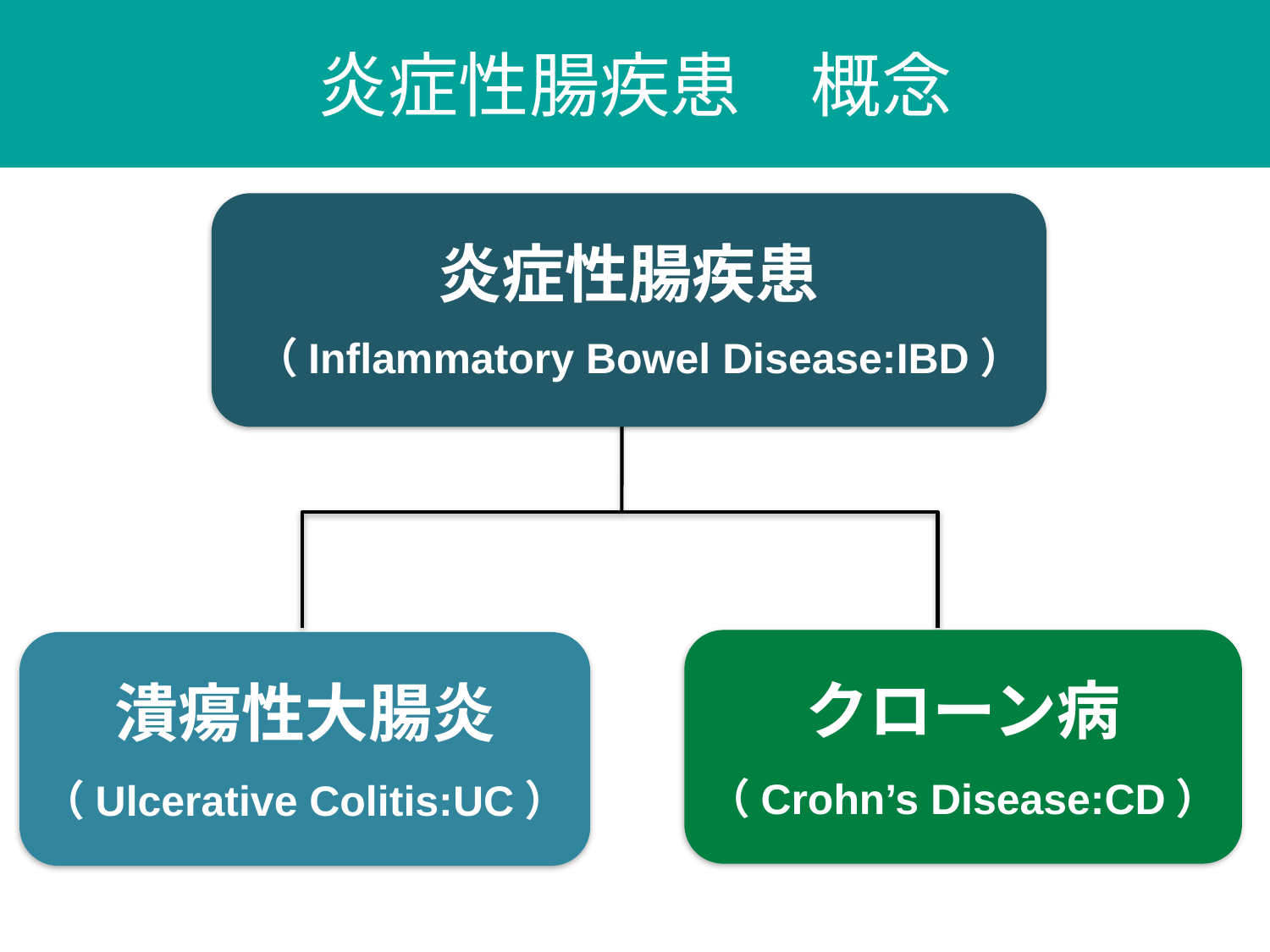

炎症性腸疾患　概念
炎症性腸疾患
 （Inflammatory Bowel Disease:IBD）

クローン病
（Crohn’s Disease:CD）
潰瘍性大腸炎
（Ulcerative Colitis:UC）